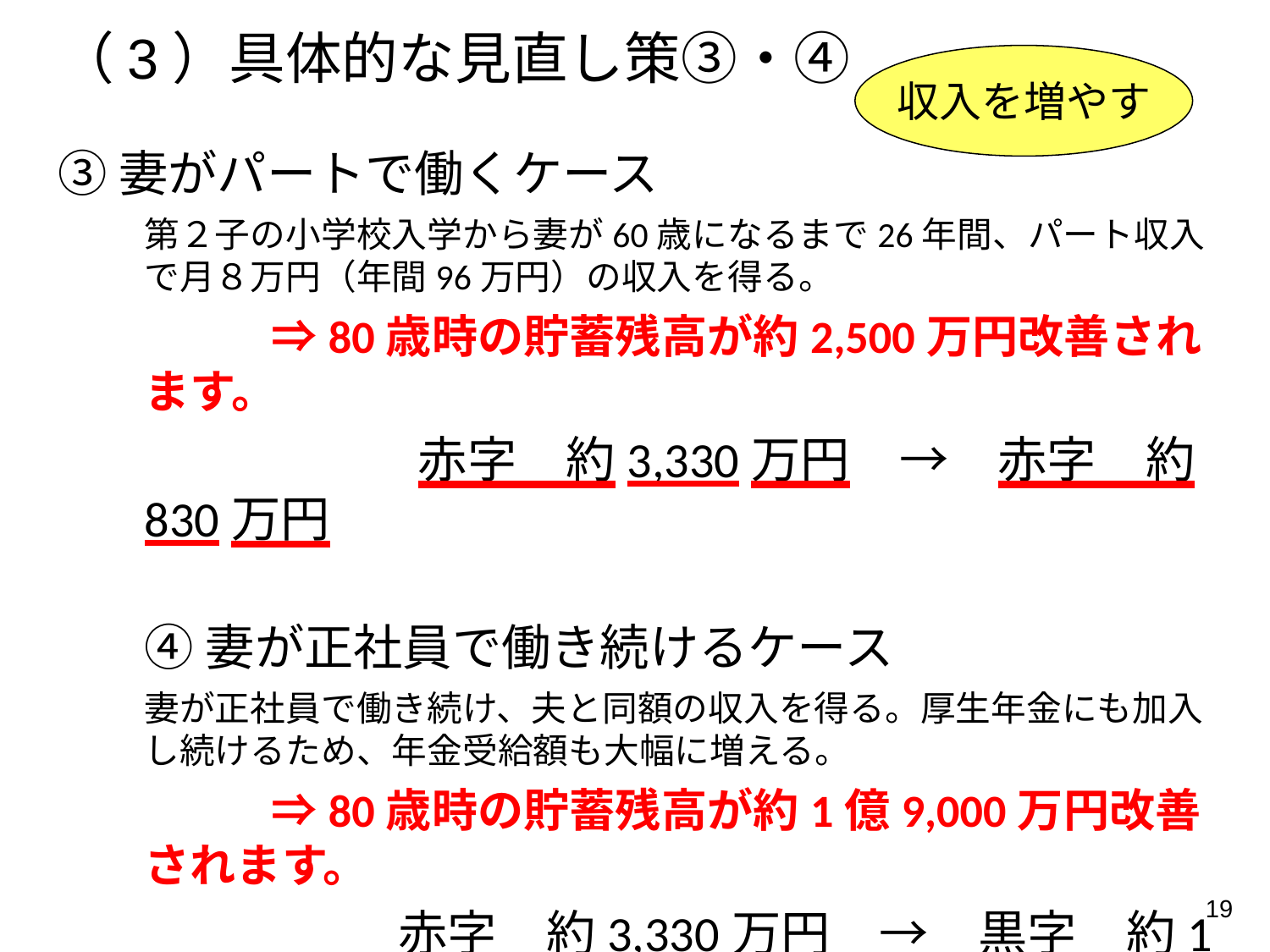

# （3）具体的な見直し策③・④
収入を増やす
③妻がパートで働くケース
第２子の小学校入学から妻が60歳になるまで26年間、パート収入で月８万円（年間96万円）の収入を得る。
　　　⇒80歳時の貯蓄残高が約2,500万円改善されます。
 　　　　　　赤字　約3,330万円　→　赤字　約830万円

④妻が正社員で働き続けるケース
妻が正社員で働き続け、夫と同額の収入を得る。厚生年金にも加入し続けるため、年金受給額も大幅に増える。
　　　⇒80歳時の貯蓄残高が約1億9,000万円改善されます。
　　　　　　赤字　約3,330万円　→　黒字　約1億5,700万円
　　　　　　　　（注）ただし、ここでは共働きに伴う育児費用等は見込んでいません。
19